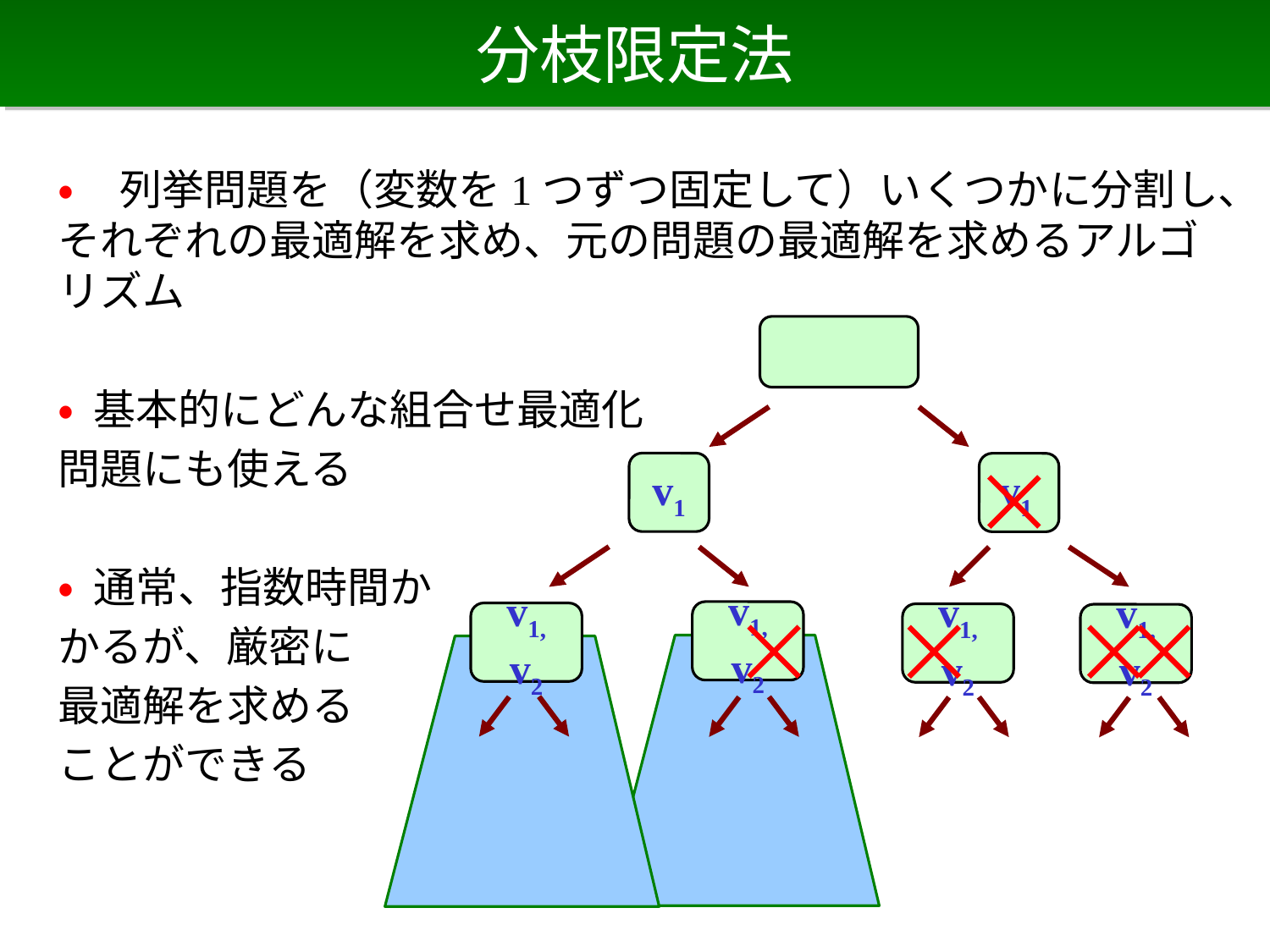

# 分枝限定法
• 列挙問題を（変数を1つずつ固定して）いくつかに分割し、それぞれの最適解を求め、元の問題の最適解を求めるアルゴリズム

• 基本的にどんな組合せ最適化
問題にも使える

• 通常、指数時間か
かるが、厳密に
最適解を求める
ことができる

v1
v1

v1, v2
v1, v2
v1, v2
v1, v2